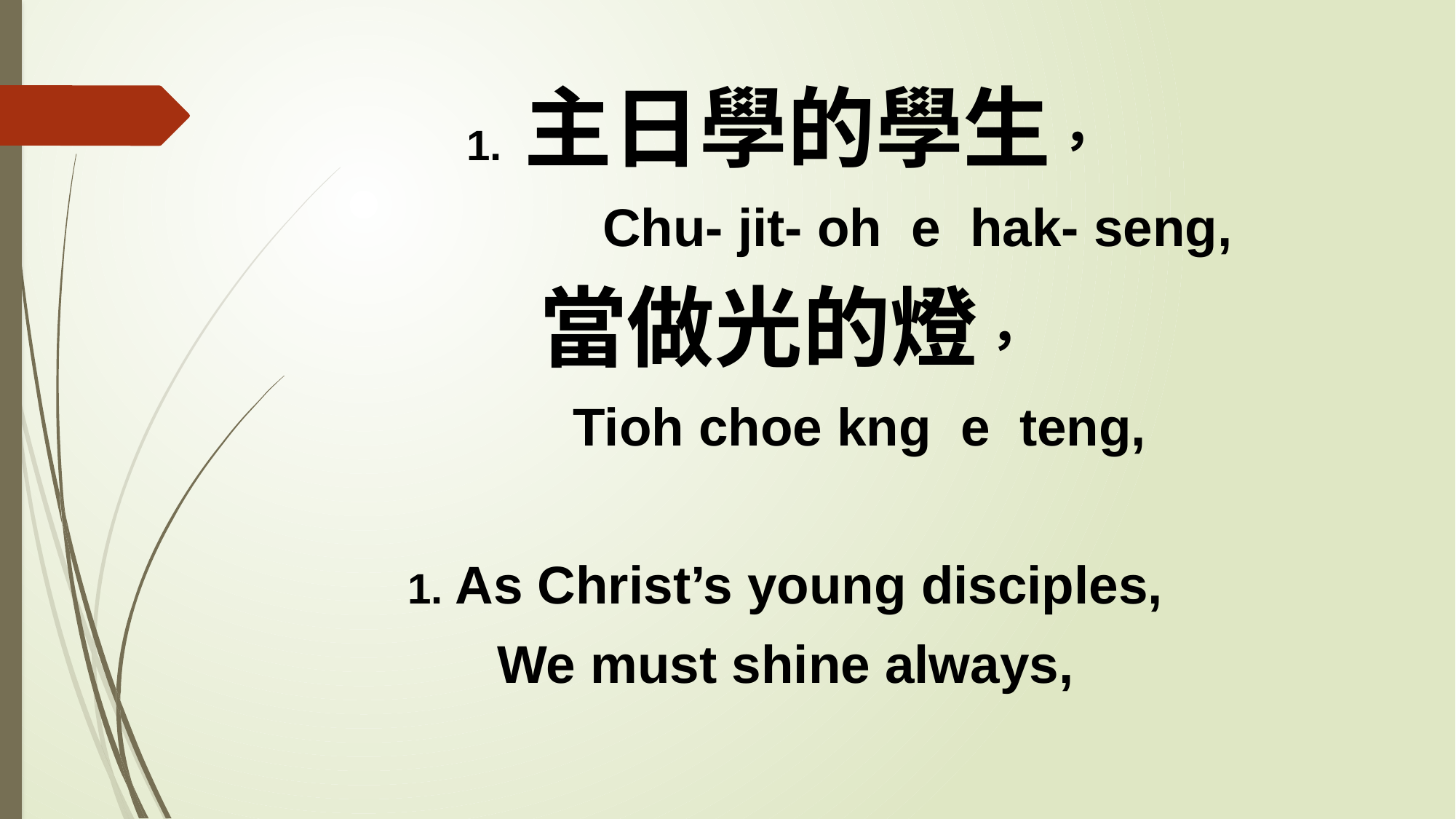

1. 主日學的學生，
                         Chu- jit- oh  e  hak- seng,
當做光的燈，
                       Tioh choe kng  e  teng,

1. As Christ’s young disciples,
We must shine always,